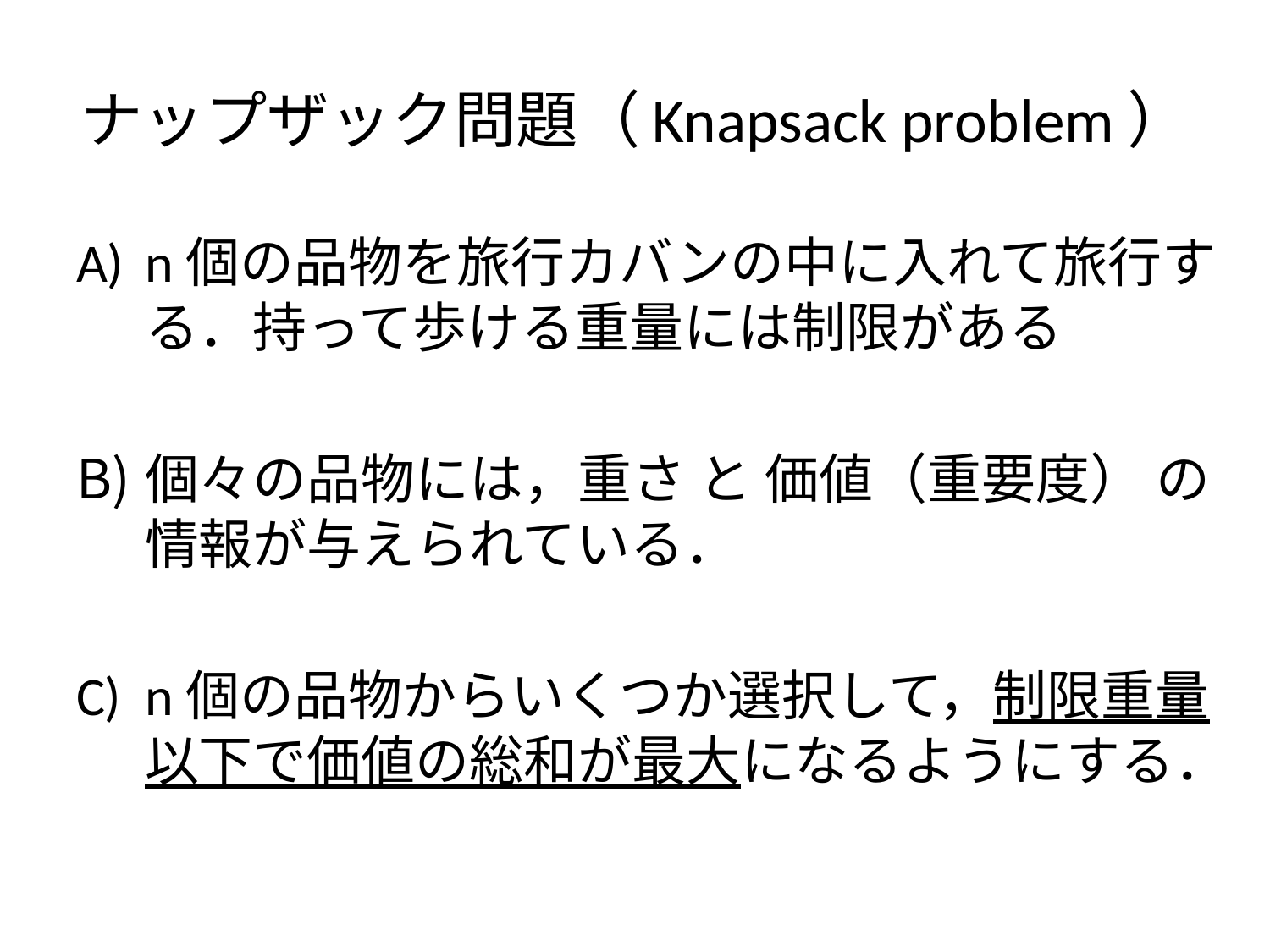

# ナップザック問題（Knapsack problem）
n個の品物を旅行カバンの中に入れて旅行する．持って歩ける重量には制限がある

個々の品物には，重さ と 価値（重要度） の情報が与えられている．

n個の品物からいくつか選択して，制限重量以下で価値の総和が最大になるようにする．